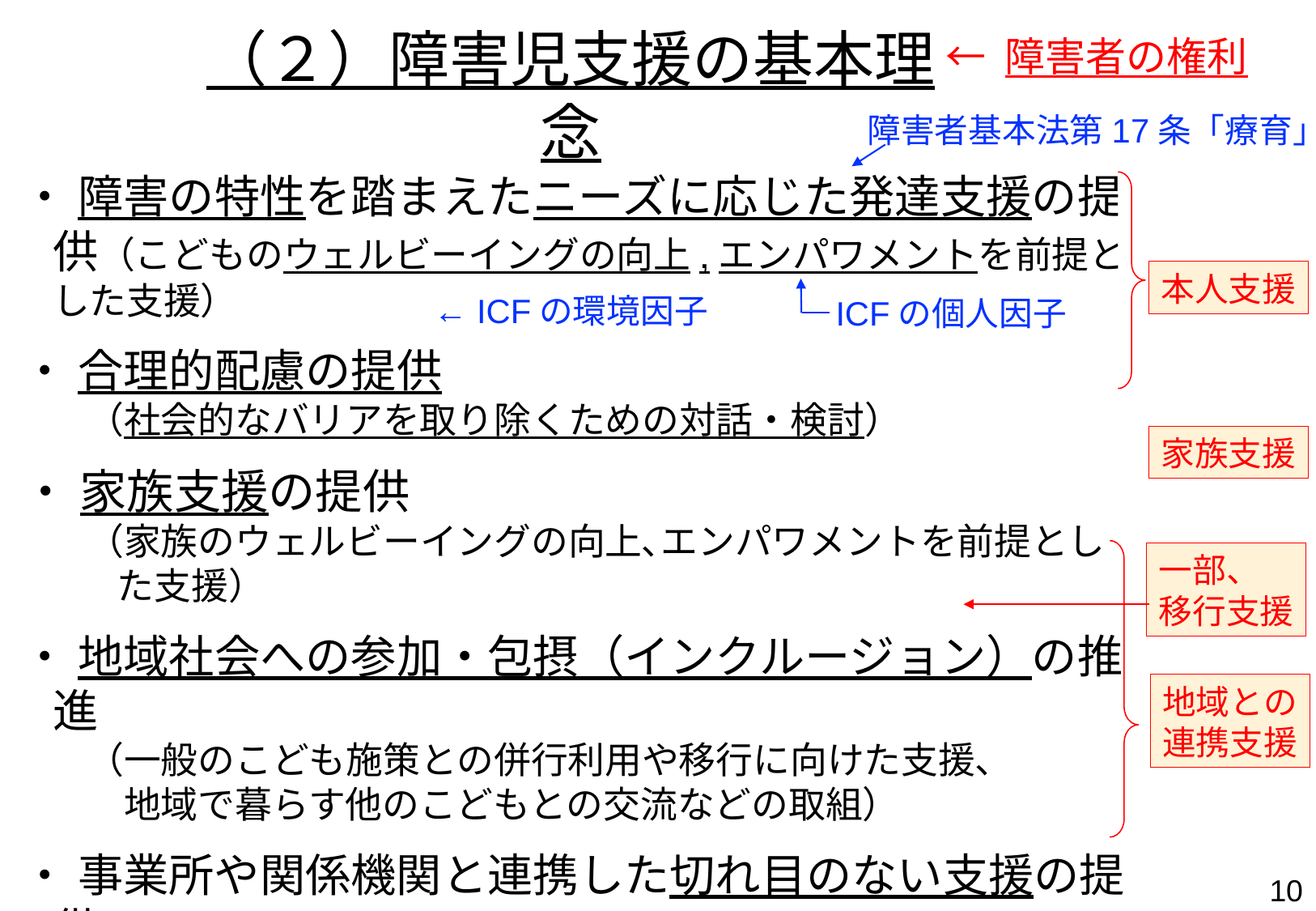

（２）障害児支援の基本理念

← 障害者の権利
障害者基本法第17条「療育」
・ 障害の特性を踏まえたニーズに応じた発達支援の提供（こどものウェルビーイングの向上,エンパワメントを前提とした支援）
・ 合理的配慮の提供
（社会的なバリアを取り除くための対話・検討）
・ 家族支援の提供
（家族のウェルビーイングの向上､エンパワメントを前提とした支援）
・ 地域社会への参加・包摂（インクルージョン）の推進
（一般のこども施策との併行利用や移行に向けた支援、
　地域で暮らす他のこどもとの交流などの取組）
・ 事業所や関係機関と連携した切れ目のない支援の提供
（関係機関や関係者の連携による切れ目のない一貫した支援を　提供する体制の構築）

本人支援
← ICFの環境因子
 ICFの個人因子
家族支援

一部、
移行支援
地域との
連携支援
10